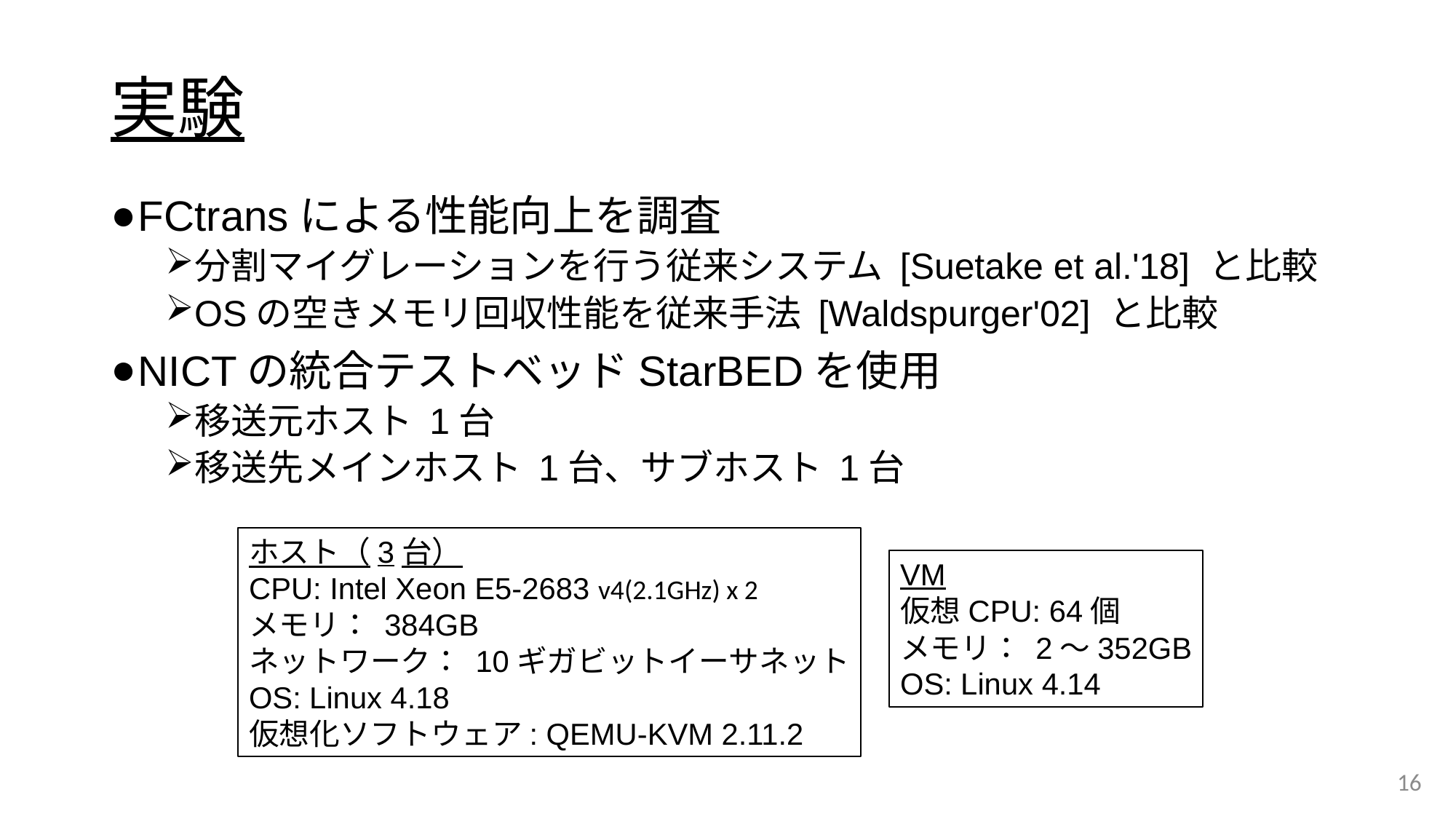

# 実験
FCtransによる性能向上を調査
分割マイグレーションを行う従来システム [Suetake et al.'18] と比較
OSの空きメモリ回収性能を従来手法 [Waldspurger'02] と比較
NICTの統合テストベッドStarBEDを使用
移送元ホスト 1台
移送先メインホスト 1台、サブホスト 1台
ホスト（3台）
CPU: Intel Xeon E5-2683 v4(2.1GHz) x 2
メモリ： 384GB
ネットワーク： 10ギガビットイーサネット
OS: Linux 4.18
仮想化ソフトウェア: QEMU-KVM 2.11.2
VM
仮想CPU: 64個
メモリ： 2〜352GB
OS: Linux 4.14
16